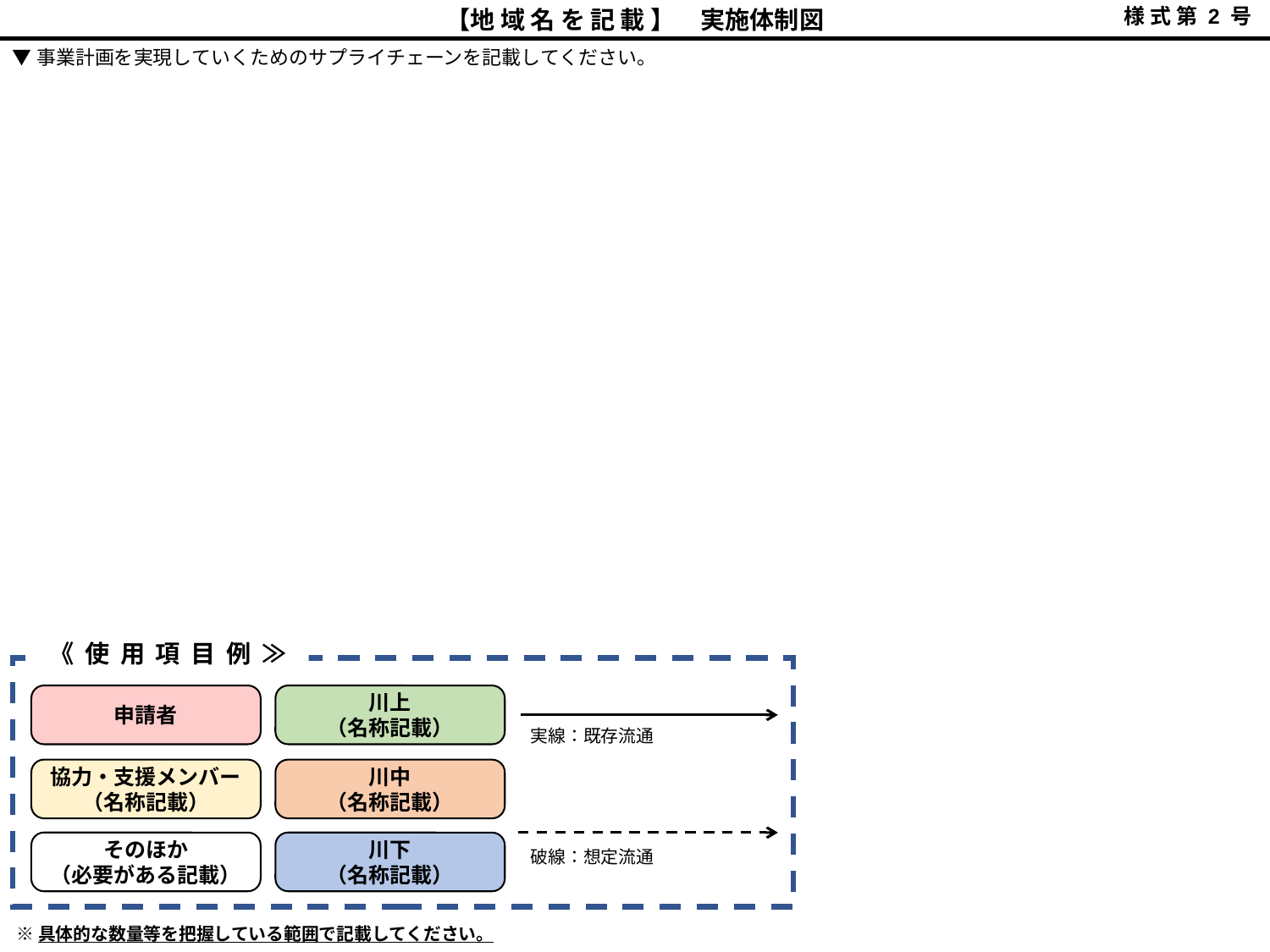

【地域名を記載】　実施体制図
▼事業計画を実現していくためのサプライチェーンを記載してください。
《使用項目例≫

申請者
川上
（名称記載）
実線：既存流通

協力・支援メンバー
（名称記載）
川中
（名称記載）
そのほか
（必要がある記載）
破線：想定流通
川下
（名称記載）
※具体的な数量等を把握している範囲で記載してください。